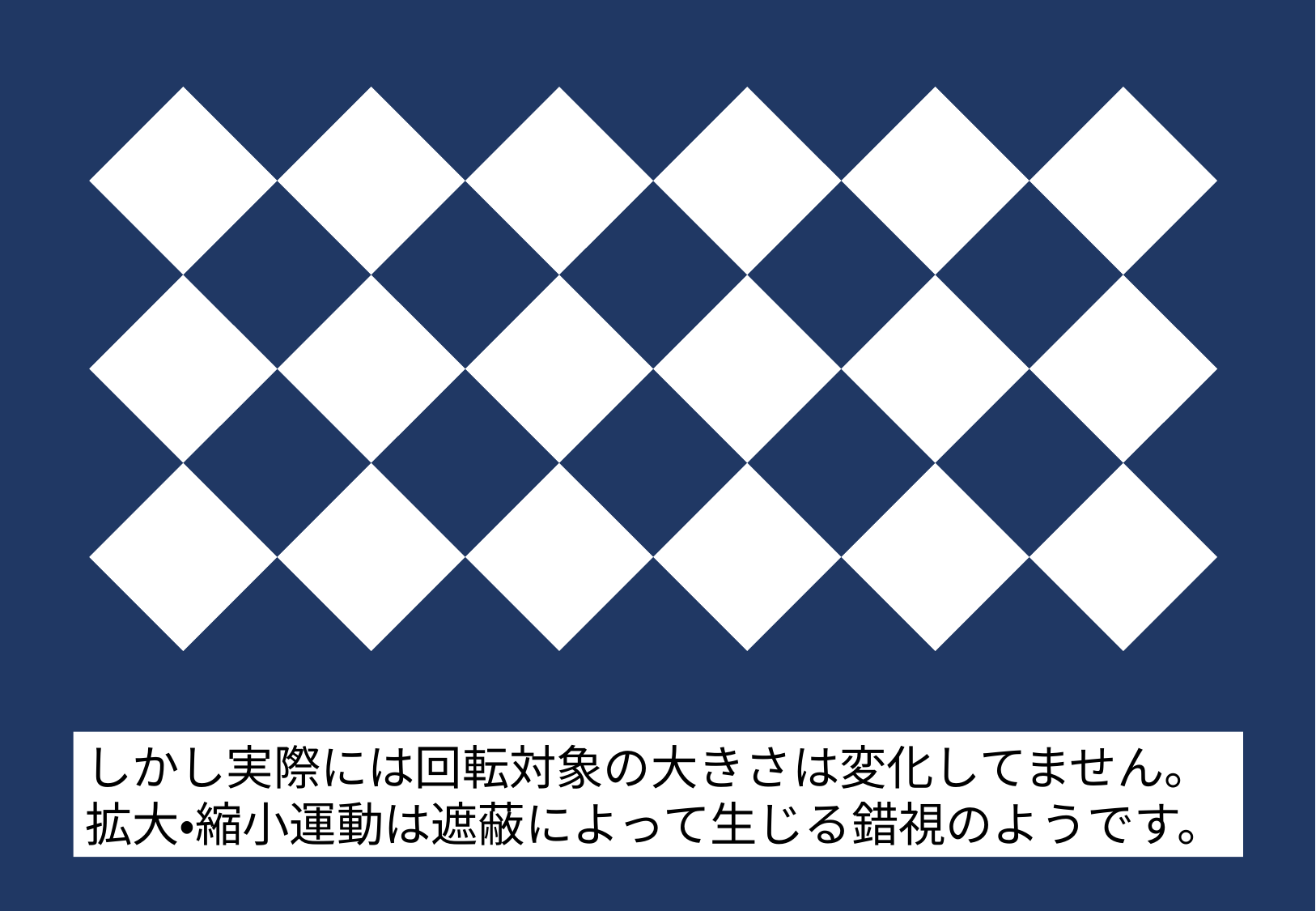

しかし実際には回転対象の大きさは変化してません。拡大・縮小運動は遮蔽によって生じる錯視のようです。